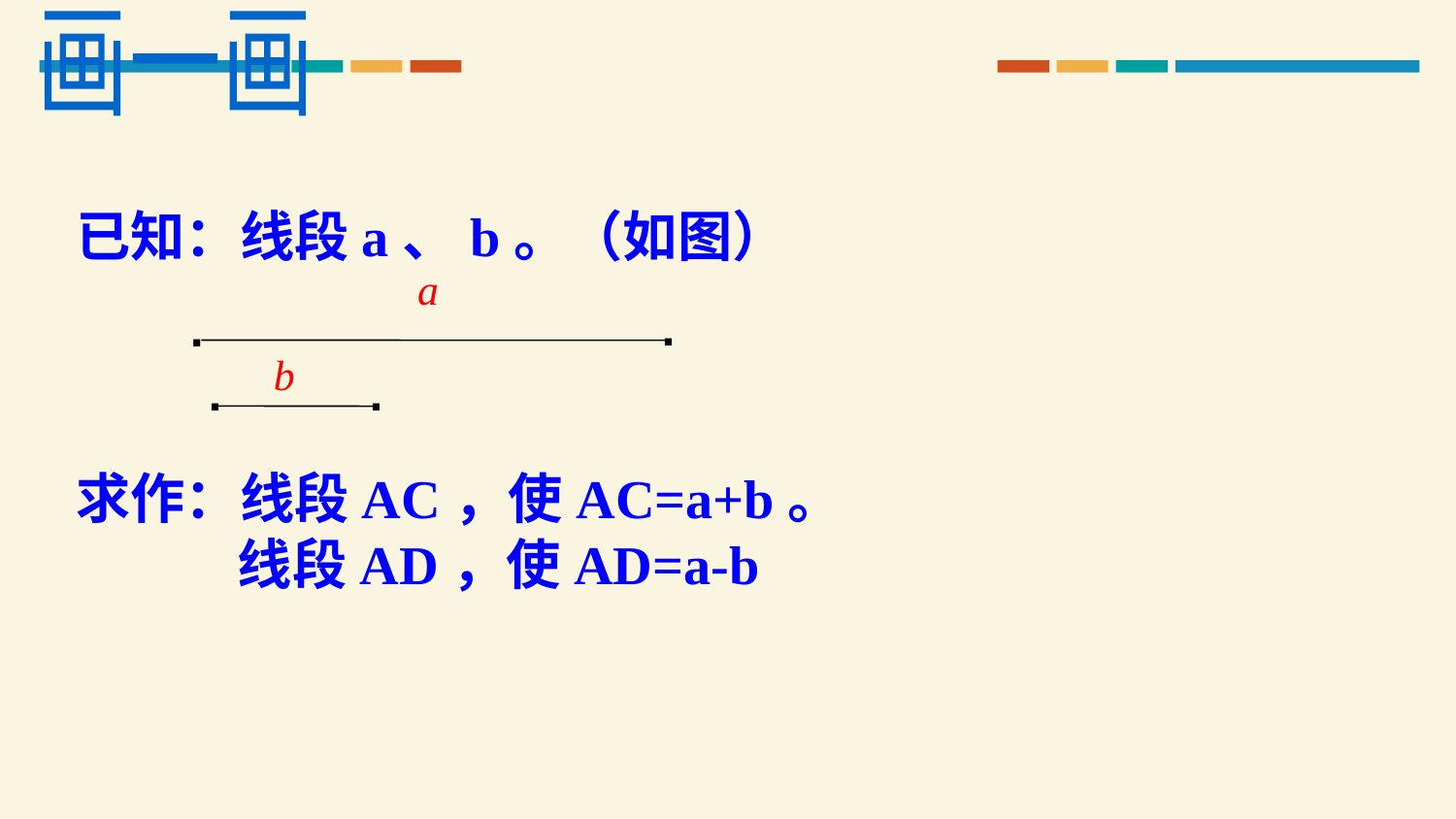

画一画
已知：线段a、b。（如图）

求作：线段AC，使AC=a+b。
            线段AD，使AD=a-b
a
·
·

b
·
·